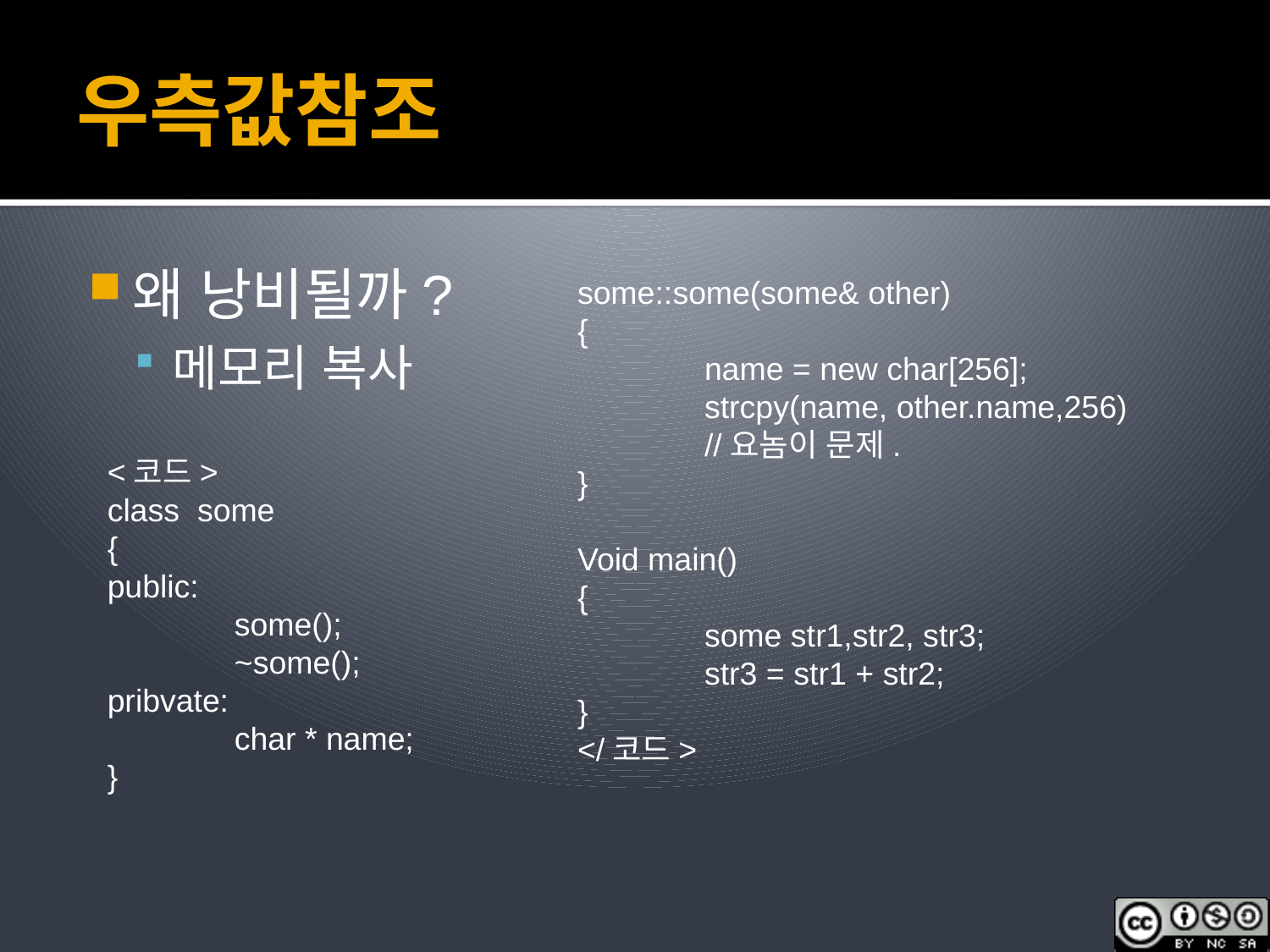

# 우측값참조
왜 낭비될까?
메모리 복사

some::some(some& other)
{
	name = new char[256];
	strcpy(name, other.name,256)
	//요놈이 문제.
}

Void main()
{
	some str1,str2, str3;
	str3 = str1 + str2;
}
</코드>
<코드>
class  some
{
public:
	some();
	~some();
pribvate:
	char * name;
}